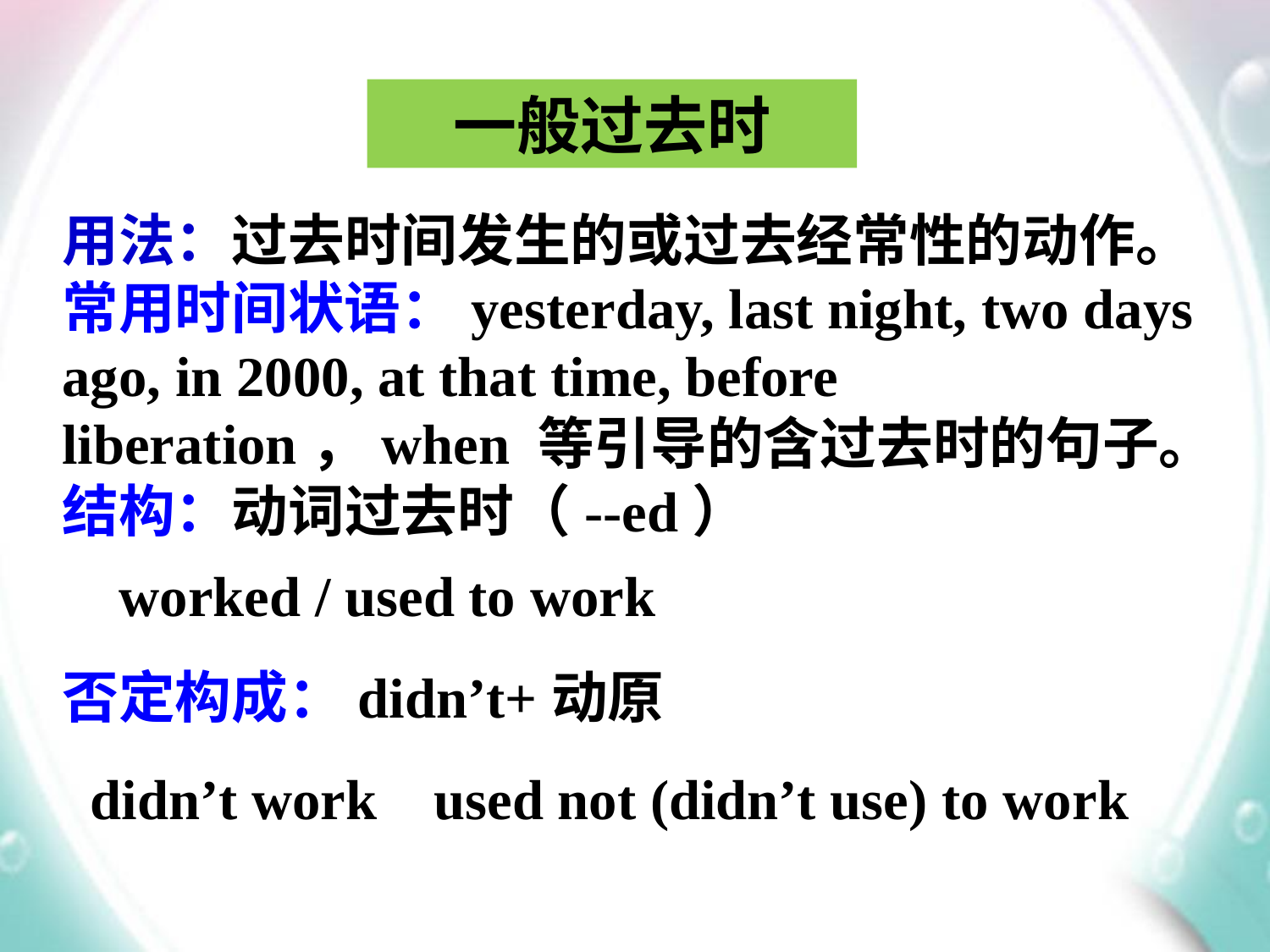

一般过去时
用法：过去时间发生的或过去经常性的动作。
常用时间状语：yesterday, last night, two days ago, in 2000, at that time, before liberation，when 等引导的含过去时的句子。
结构：动词过去时（--ed）
    worked / used to work
否定构成：didn’t+动原
  didn’t work    used not (didn’t use) to work